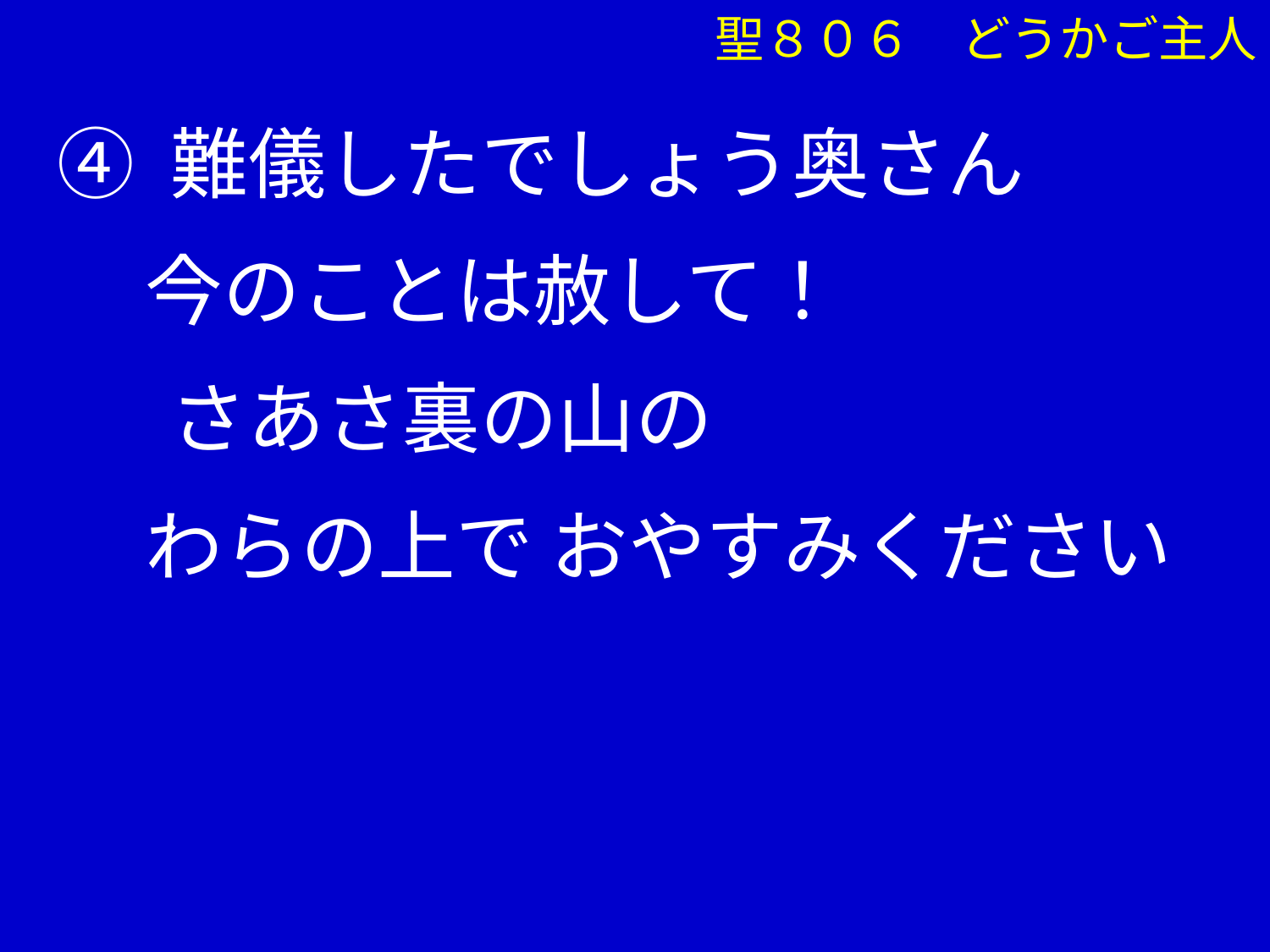

聖８０６　どうかご主人
④ 難儀したでしょう奥さん
    今のことは赦して！
　  さあさ裏の山の
    わらの上で おやすみください